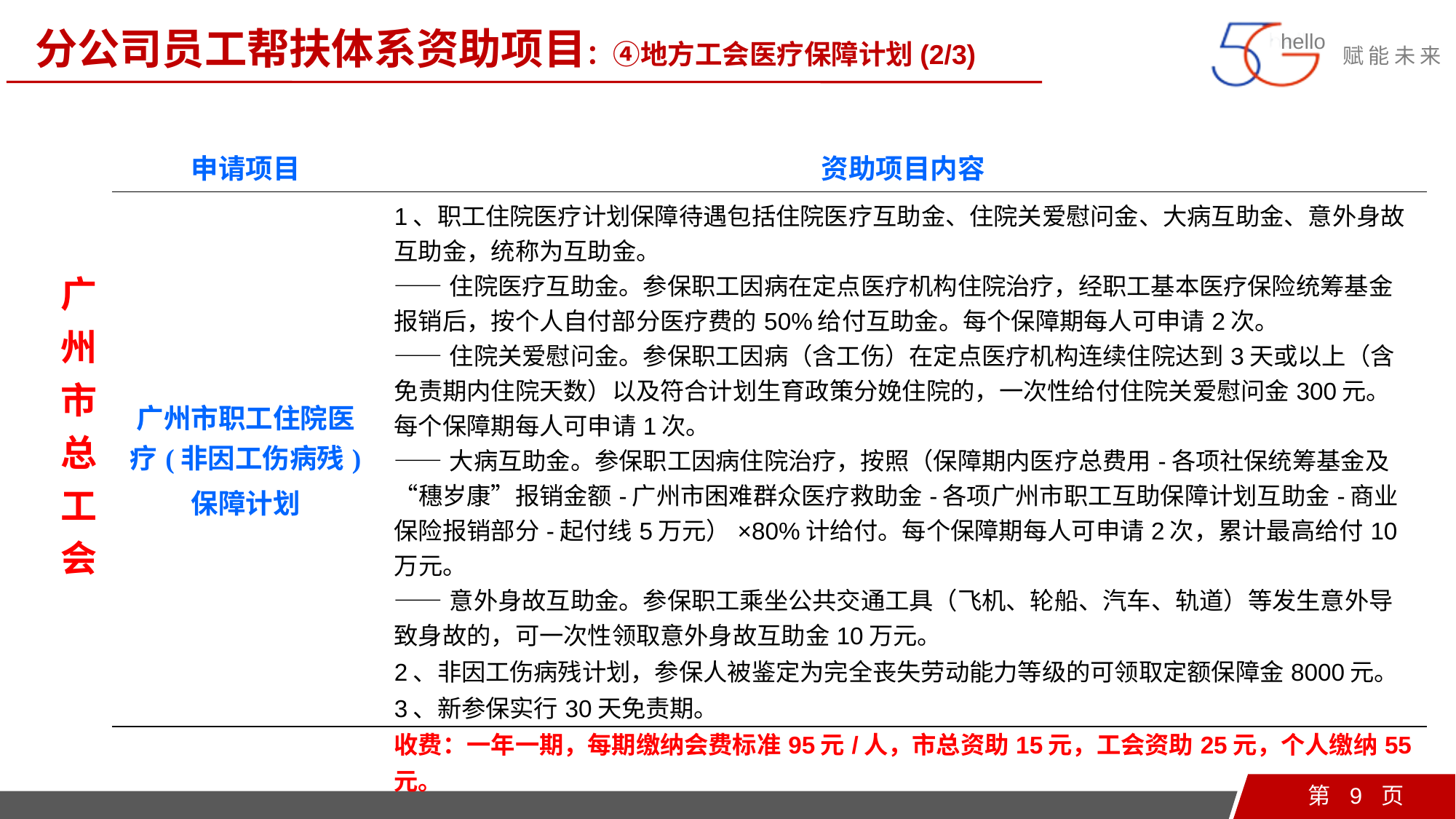

分公司员工帮扶体系资助项目：④地方工会医疗保障计划(2/3)
| 广州市总工会 | 申请项目 | 资助项目内容 |
| --- | --- | --- |
|  | 广州市职工住院医疗(非因工伤病残) 保障计划 | 1、职工住院医疗计划保障待遇包括住院医疗互助金、住院关爱慰问金、大病互助金、意外身故互助金，统称为互助金。 ——住院医疗互助金。参保职工因病在定点医疗机构住院治疗，经职工基本医疗保险统筹基金报销后，按个人自付部分医疗费的50%给付互助金。每个保障期每人可申请2次。 ——住院关爱慰问金。参保职工因病（含工伤）在定点医疗机构连续住院达到3天或以上（含免责期内住院天数）以及符合计划生育政策分娩住院的，一次性给付住院关爱慰问金300元。每个保障期每人可申请1次。 ——大病互助金。参保职工因病住院治疗，按照（保障期内医疗总费用-各项社保统筹基金及“穗岁康”报销金额-广州市困难群众医疗救助金-各项广州市职工互助保障计划互助金-商业保险报销部分-起付线5万元）×80%计给付。每个保障期每人可申请2次，累计最高给付10万元。 ——意外身故互助金。参保职工乘坐公共交通工具（飞机、轮船、汽车、轨道）等发生意外导致身故的，可一次性领取意外身故互助金10万元。 2、非因工伤病残计划，参保人被鉴定为完全丧失劳动能力等级的可领取定额保障金8000元。 3、新参保实行30天免责期。 收费：一年一期，每期缴纳会费标准95元/人，市总资助15元，工会资助25元，个人缴纳55元。 |